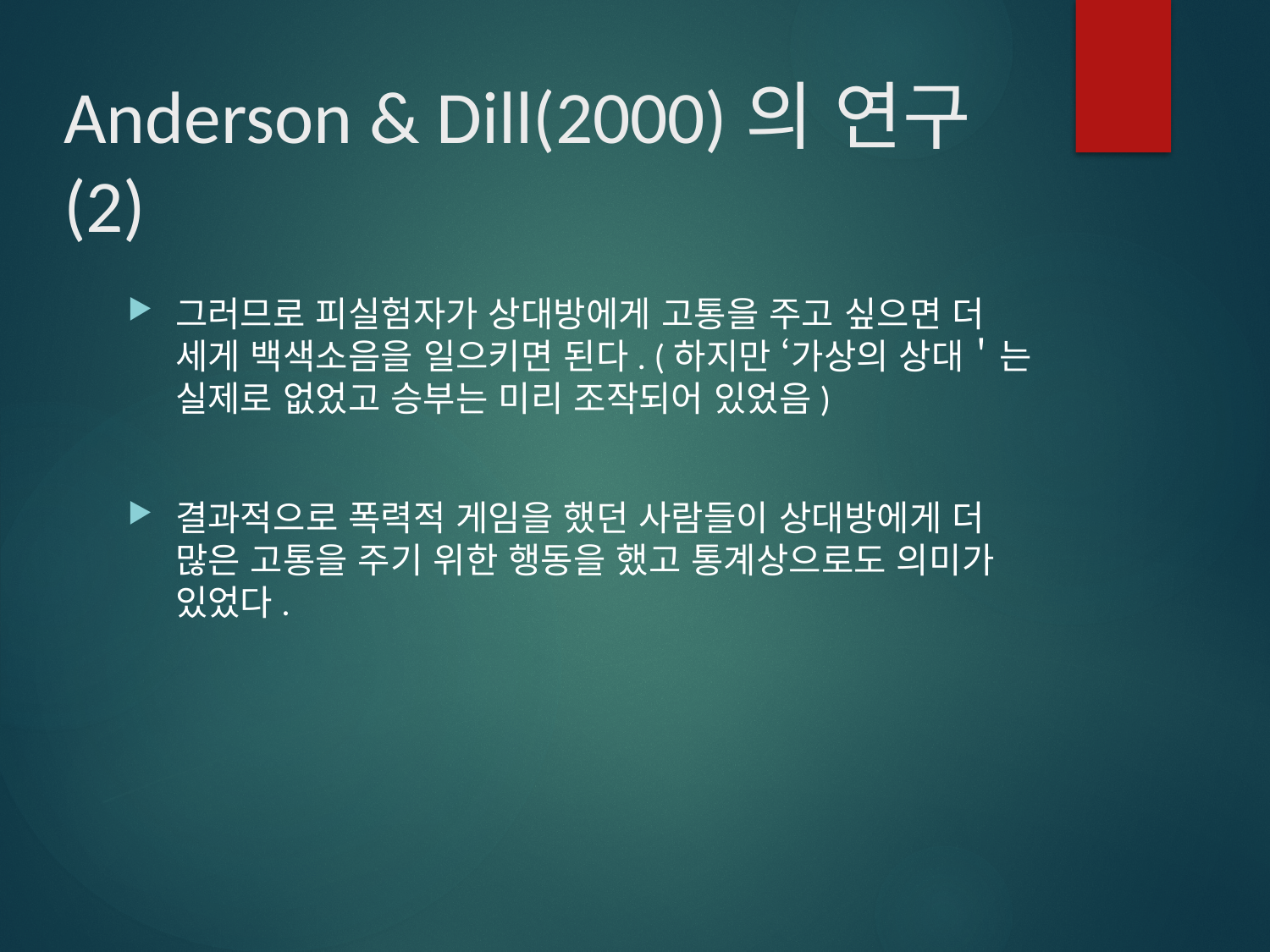

# Anderson & Dill(2000)의 연구 (2)
그러므로 피실험자가 상대방에게 고통을 주고 싶으면 더 세게 백색소음을 일으키면 된다. (하지만 ‘가상의 상대＇는 실제로 없었고 승부는 미리 조작되어 있었음)

결과적으로 폭력적 게임을 했던 사람들이 상대방에게 더 많은 고통을 주기 위한 행동을 했고 통계상으로도 의미가 있었다.